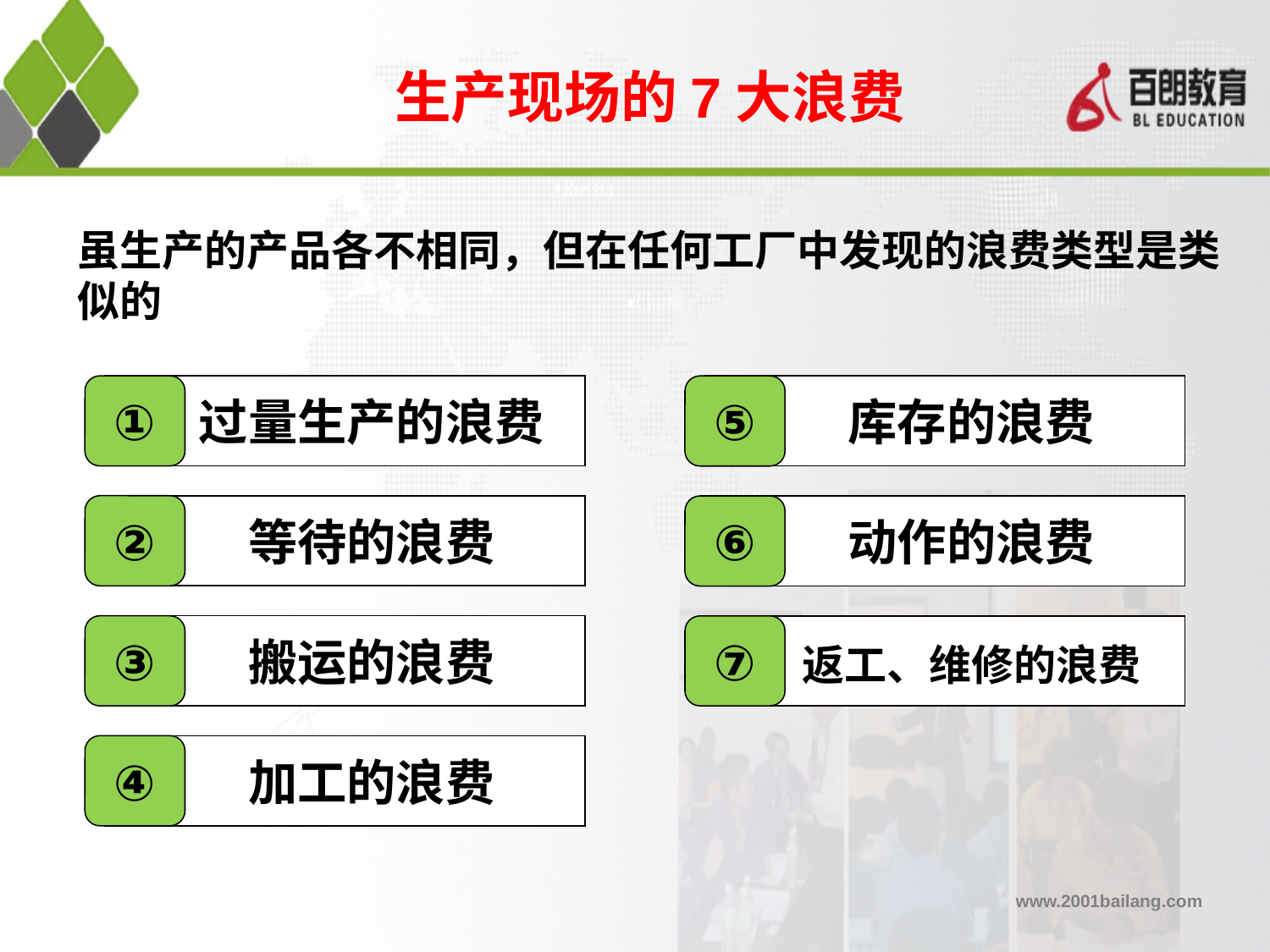

生产现场的7大浪费
虽生产的产品各不相同，但在任何工厂中发现的浪费类型是类似的
①
   过量生产的浪费
⑤
   库存的浪费
②
   等待的浪费
⑥
   动作的浪费
③
   搬运的浪费
⑦
   返工、维修的浪费
④
   加工的浪费